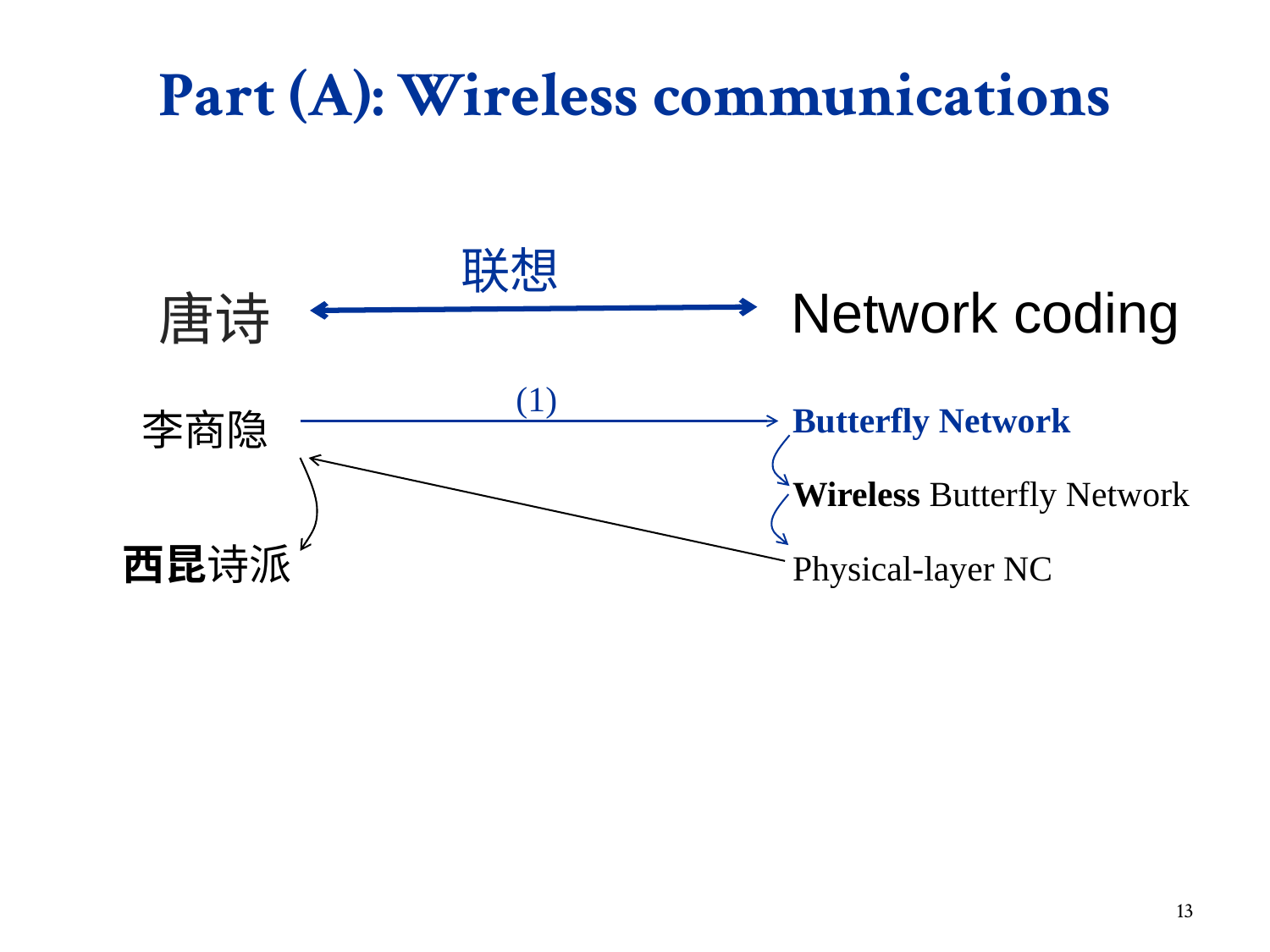

Part (A): Wireless communications
联想
Network coding
唐诗
(1)
Butterfly Network
Wireless Butterfly Network
Physical-layer NC
李商隐

西昆诗派
13